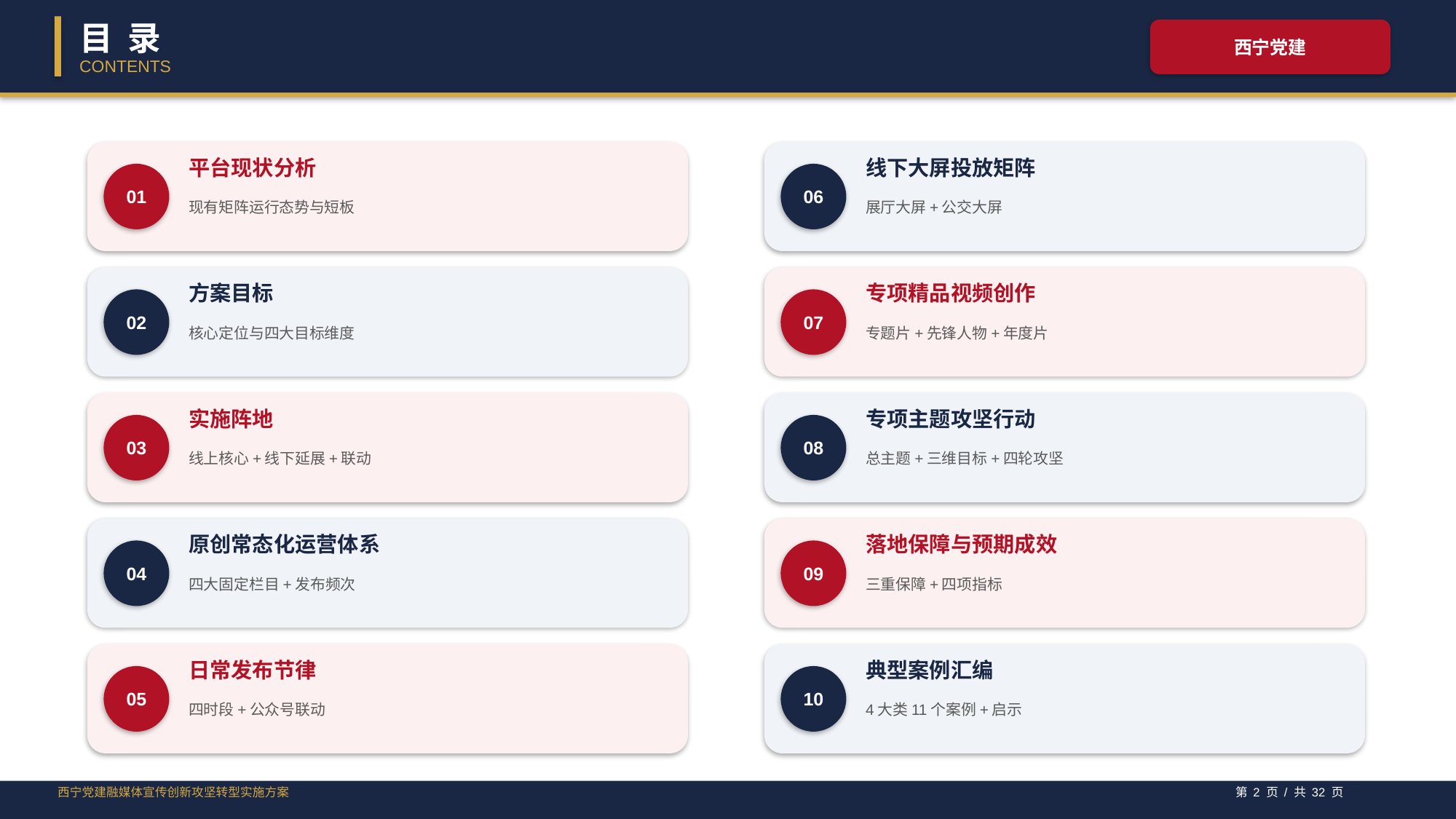

目  录

西宁党建
CONTENTS

平台现状分析
线下大屏投放矩阵

01

06
现有矩阵运行态势与短板
展厅大屏+公交大屏

方案目标
专项精品视频创作

02

07
核心定位与四大目标维度
专题片+先锋人物+年度片

实施阵地
专项主题攻坚行动

03

08
线上核心+线下延展+联动
总主题+三维目标+四轮攻坚

原创常态化运营体系
落地保障与预期成效

04

09
四大固定栏目+发布频次
三重保障+四项指标

日常发布节律
典型案例汇编

05

10
四时段+公众号联动
4大类11个案例+启示

西宁党建融媒体宣传创新攻坚转型实施方案
第 2 页 / 共 32 页